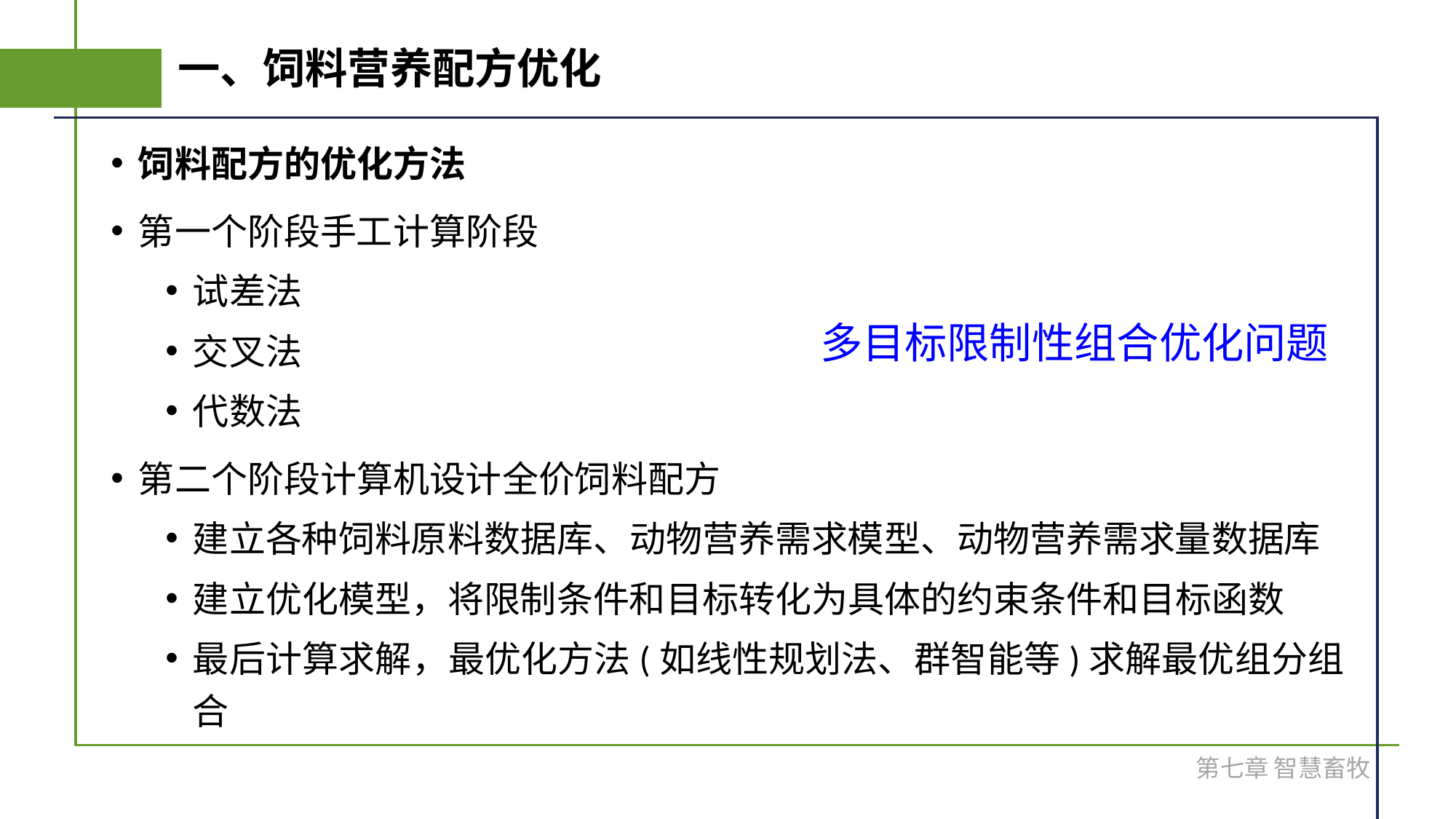

# 一、饲料营养配方优化
饲料配方的优化方法
第一个阶段手工计算阶段
试差法
交叉法
代数法
第二个阶段计算机设计全价饲料配方
建立各种饲料原料数据库、动物营养需求模型、动物营养需求量数据库
建立优化模型，将限制条件和目标转化为具体的约束条件和目标函数
最后计算求解，最优化方法(如线性规划法、群智能等)求解最优组分组合
多目标限制性组合优化问题
第七章 智慧畜牧